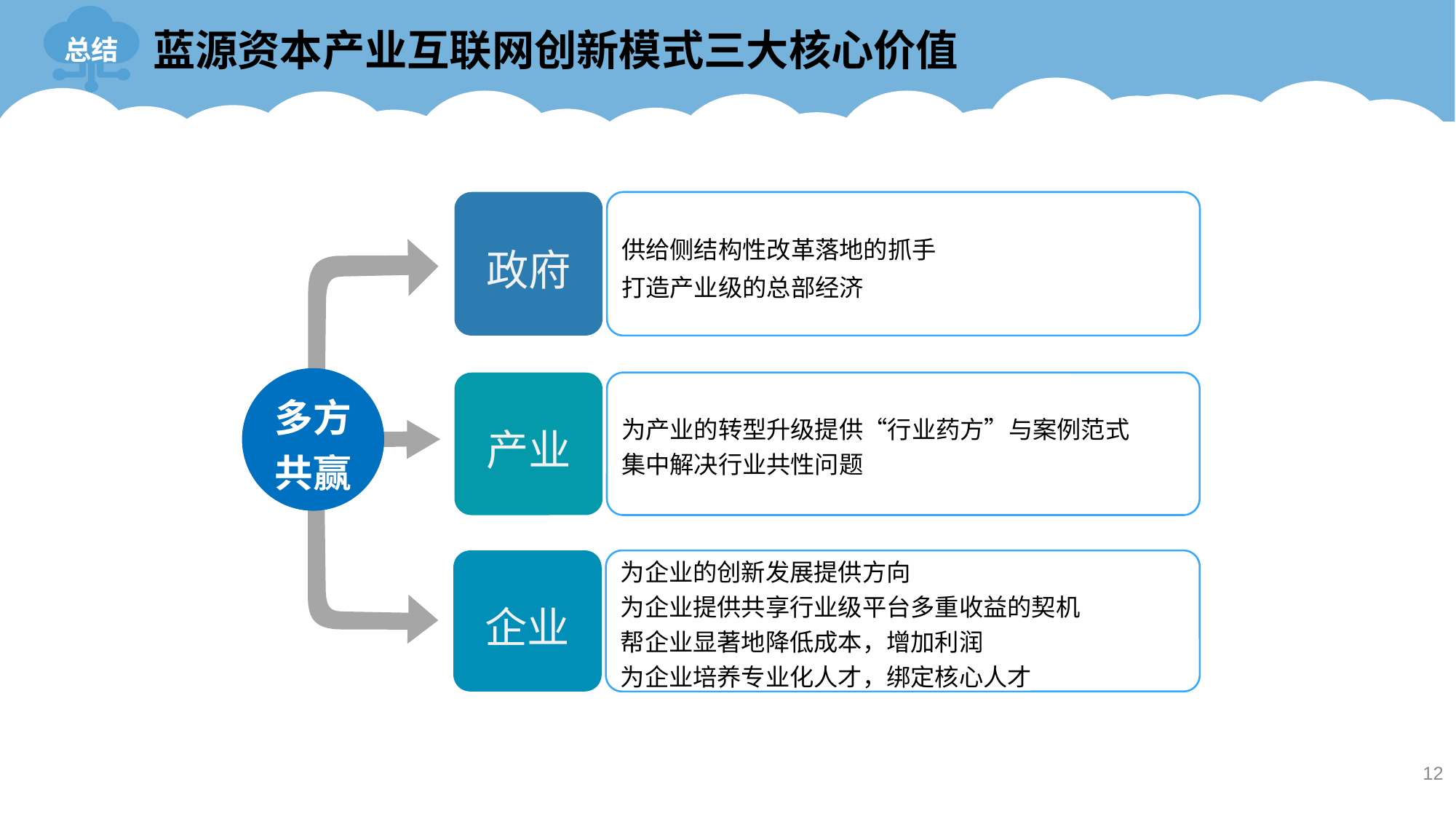

总结
蓝源资本产业互联网创新模式三大核心价值
政府
供给侧结构性改革落地的抓手
打造产业级的总部经济

多方共赢
产业
为产业的转型升级提供“行业药方”与案例范式
集中解决行业共性问题

企业
为企业的创新发展提供方向
为企业提供共享行业级平台多重收益的契机
帮企业显著地降低成本，增加利润
为企业培养专业化人才，绑定核心人才
12